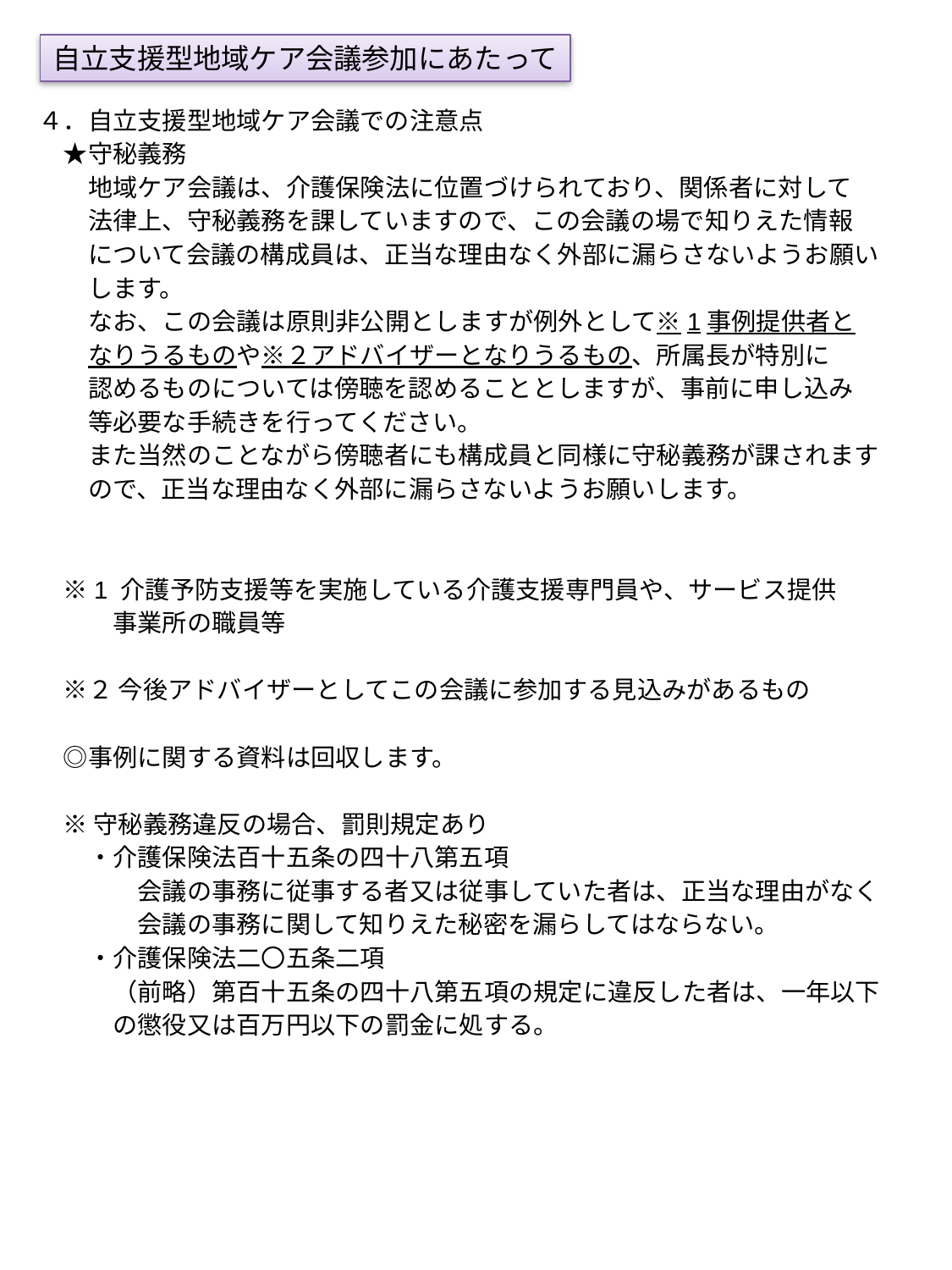

自立支援型地域ケア会議参加にあたって
４．自立支援型地域ケア会議での注意点
　★守秘義務
　　地域ケア会議は、介護保険法に位置づけられており、関係者に対して
　　法律上、守秘義務を課していますので、この会議の場で知りえた情報
　　について会議の構成員は、正当な理由なく外部に漏らさないようお願い
　　します。
　　なお、この会議は原則非公開としますが例外として※1事例提供者と
　　なりうるものや※２アドバイザーとなりうるもの、所属長が特別に
　　認めるものについては傍聴を認めることとしますが、事前に申し込み
　　等必要な手続きを行ってください。
　　また当然のことながら傍聴者にも構成員と同様に守秘義務が課されます
　　ので、正当な理由なく外部に漏らさないようお願いします。

　※1 介護予防支援等を実施している介護支援専門員や、サービス提供
　　　事業所の職員等

　※２ 今後アドバイザーとしてこの会議に参加する見込みがあるもの

　◎事例に関する資料は回収します。

　※ 守秘義務違反の場合、罰則規定あり
　　・介護保険法百十五条の四十八第五項
　　　　会議の事務に従事する者又は従事していた者は、正当な理由がなく
　　　　会議の事務に関して知りえた秘密を漏らしてはならない。
　　・介護保険法二〇五条二項
　　　（前略）第百十五条の四十八第五項の規定に違反した者は、一年以下
　　　の懲役又は百万円以下の罰金に処する。